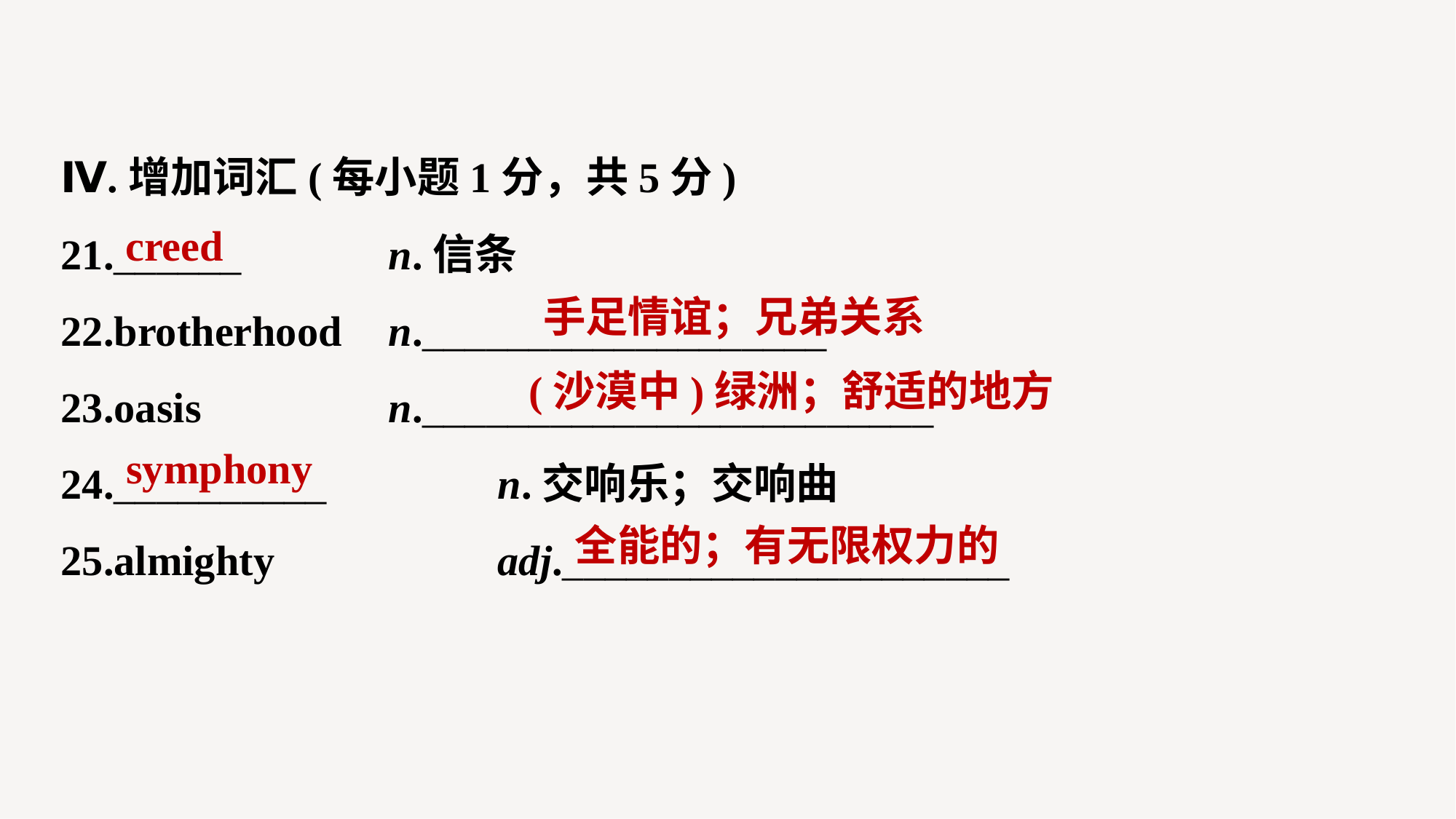

Ⅳ.增加词汇(每小题1分，共5分)
21.______ 		n.信条
22.brotherhood 	n.___________________
23.oasis 		n.________________________
24.__________ 		n.交响乐；交响曲
25.almighty 		adj._____________________
creed
手足情谊；兄弟关系
(沙漠中)绿洲；舒适的地方
symphony
全能的；有无限权力的